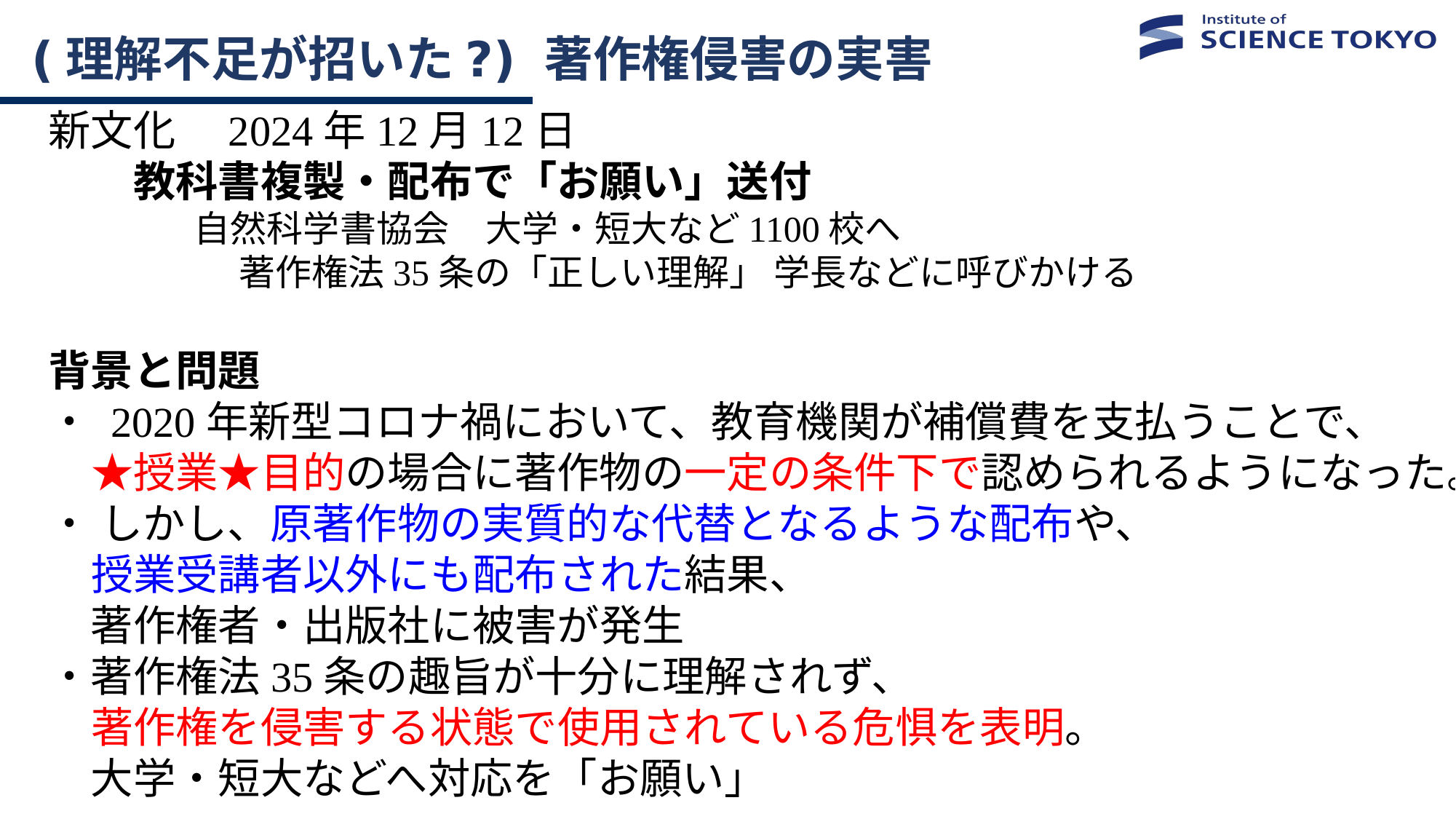

# (理解不足が招いた?) 著作権侵害の実害
新文化　2024年12月12日
　　教科書複製・配布で「お願い」送付
　　　　自然科学書協会　大学・短大など1100校へ
　　　　　 著作権法35条の「正しい理解」 学長などに呼びかける

背景と問題
・ 2020年新型コロナ禍において、教育機関が補償費を支払うことで、
　★授業★目的の場合に著作物の一定の条件下で認められるようになった。
・ しかし、原著作物の実質的な代替となるような配布や、
　授業受講者以外にも配布された結果、
　著作権者・出版社に被害が発生
・著作権法35条の趣旨が十分に理解されず、
　著作権を侵害する状態で使用されている危惧を表明。
　大学・短大などへ対応を「お願い」